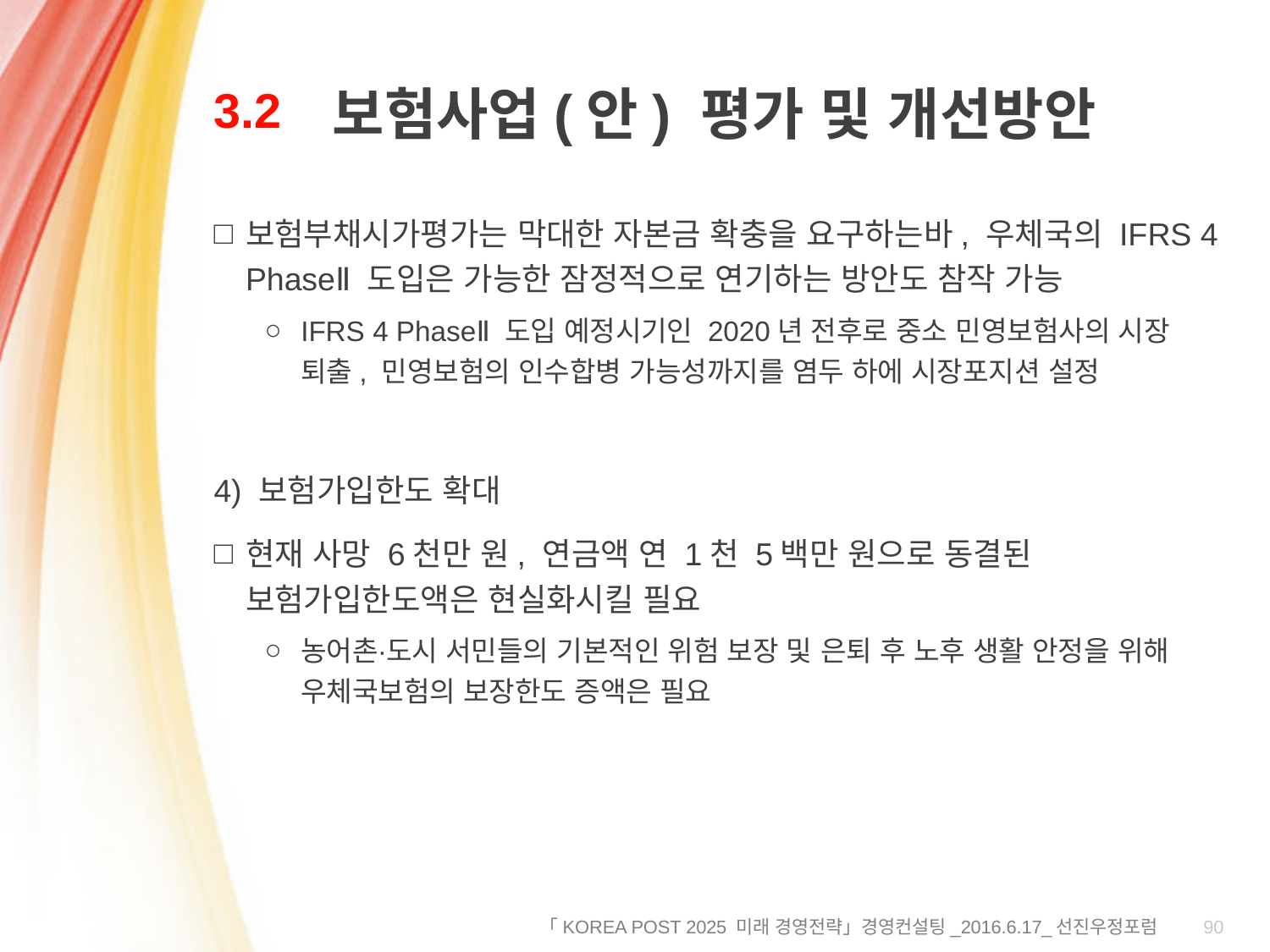

# 3.2
보험사업(안) 평가 및 개선방안
보험부채시가평가는 막대한 자본금 확충을 요구하는바, 우체국의 IFRS 4 PhaseⅡ 도입은 가능한 잠정적으로 연기하는 방안도 참작 가능
IFRS 4 PhaseⅡ 도입 예정시기인 2020년 전후로 중소 민영보험사의 시장 퇴출, 민영보험의 인수합병 가능성까지를 염두 하에 시장포지션 설정

4) 보험가입한도 확대
현재 사망 6천만 원, 연금액 연 1천 5백만 원으로 동결된 보험가입한도액은 현실화시킬 필요
농어촌∙도시 서민들의 기본적인 위험 보장 및 은퇴 후 노후 생활 안정을 위해 우체국보험의 보장한도 증액은 필요
90